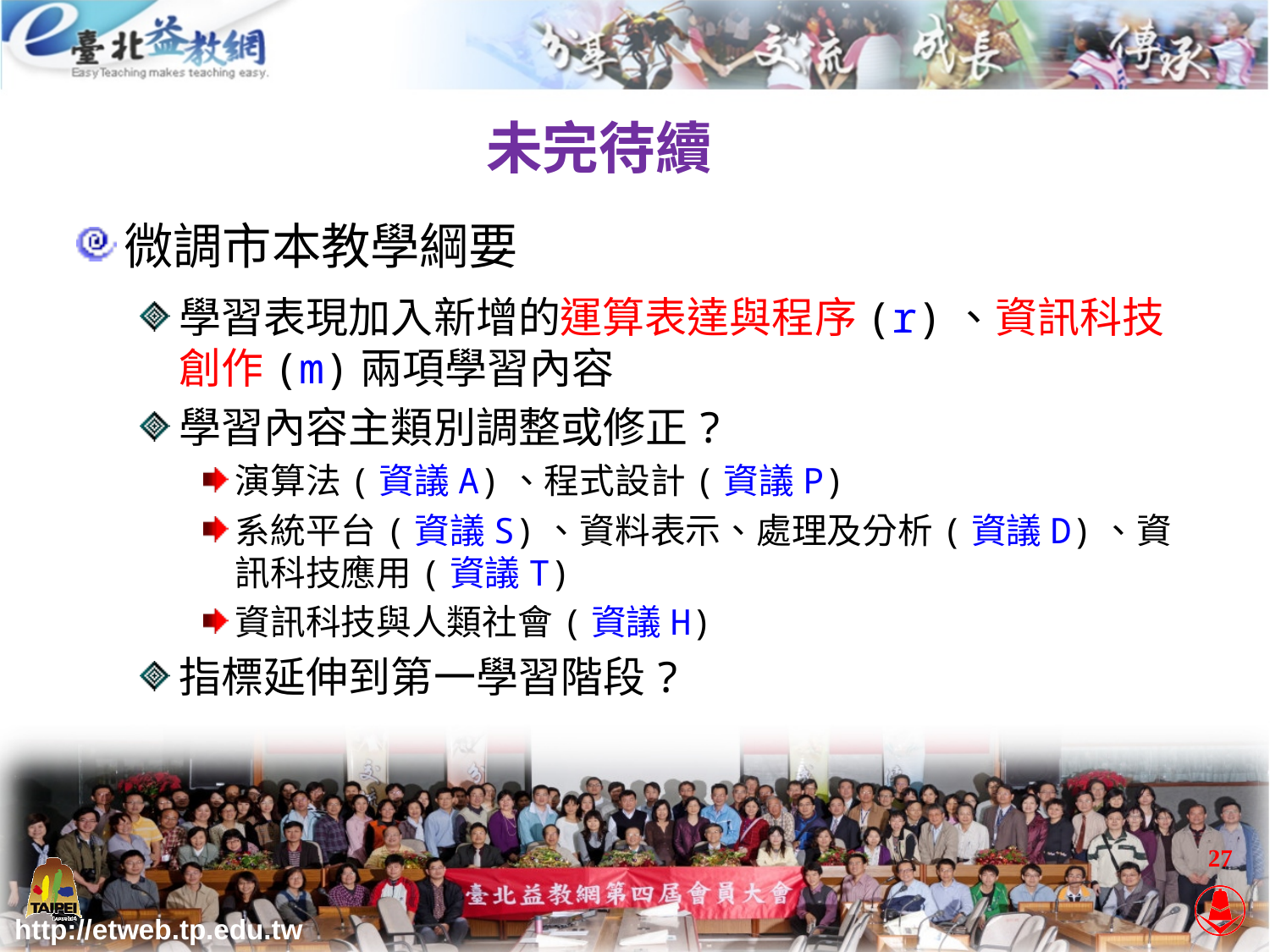

# 未完待續
微調市本教學綱要
學習表現加入新增的運算表達與程序(r)、資訊科技創作(m)兩項學習內容
學習內容主類別調整或修正?
演算法(資議A)、程式設計(資議P)
系統平台(資議S)、資料表示、處理及分析(資議D)、資訊科技應用(資議T)
資訊科技與人類社會(資議H)
指標延伸到第一學習階段?

27